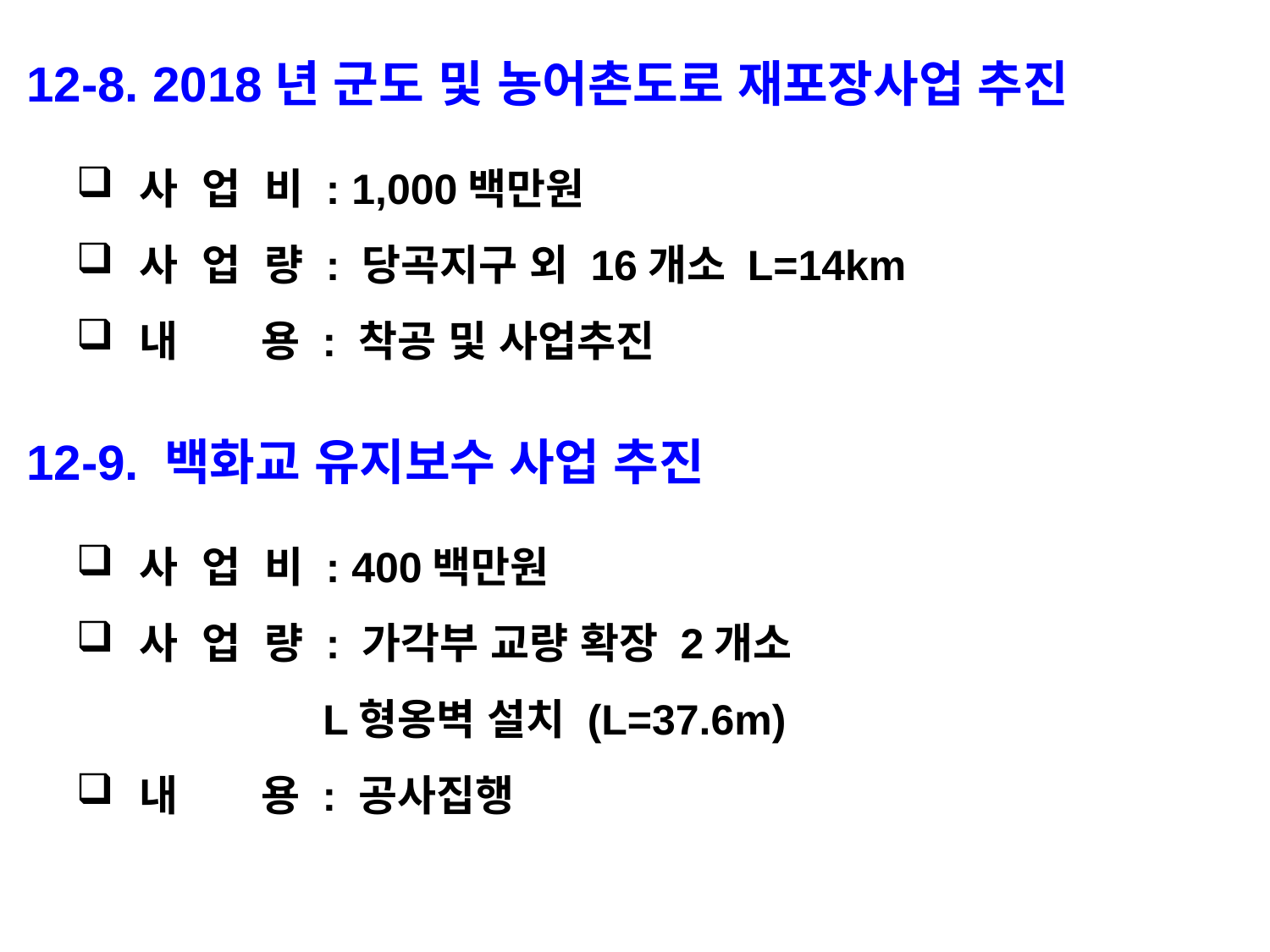

12-8. 2018년 군도 및 농어촌도로 재포장사업 추진

사  업  비 : 1,000백만원
사  업  량 : 당곡지구 외 16개소 L=14km
내       용 : 착공 및 사업추진
 12-9. 백화교 유지보수 사업 추진

사  업  비 : 400백만원
사  업  량 : 가각부 교량 확장 2개소
                     L형옹벽 설치 (L=37.6m)
내       용 : 공사집행